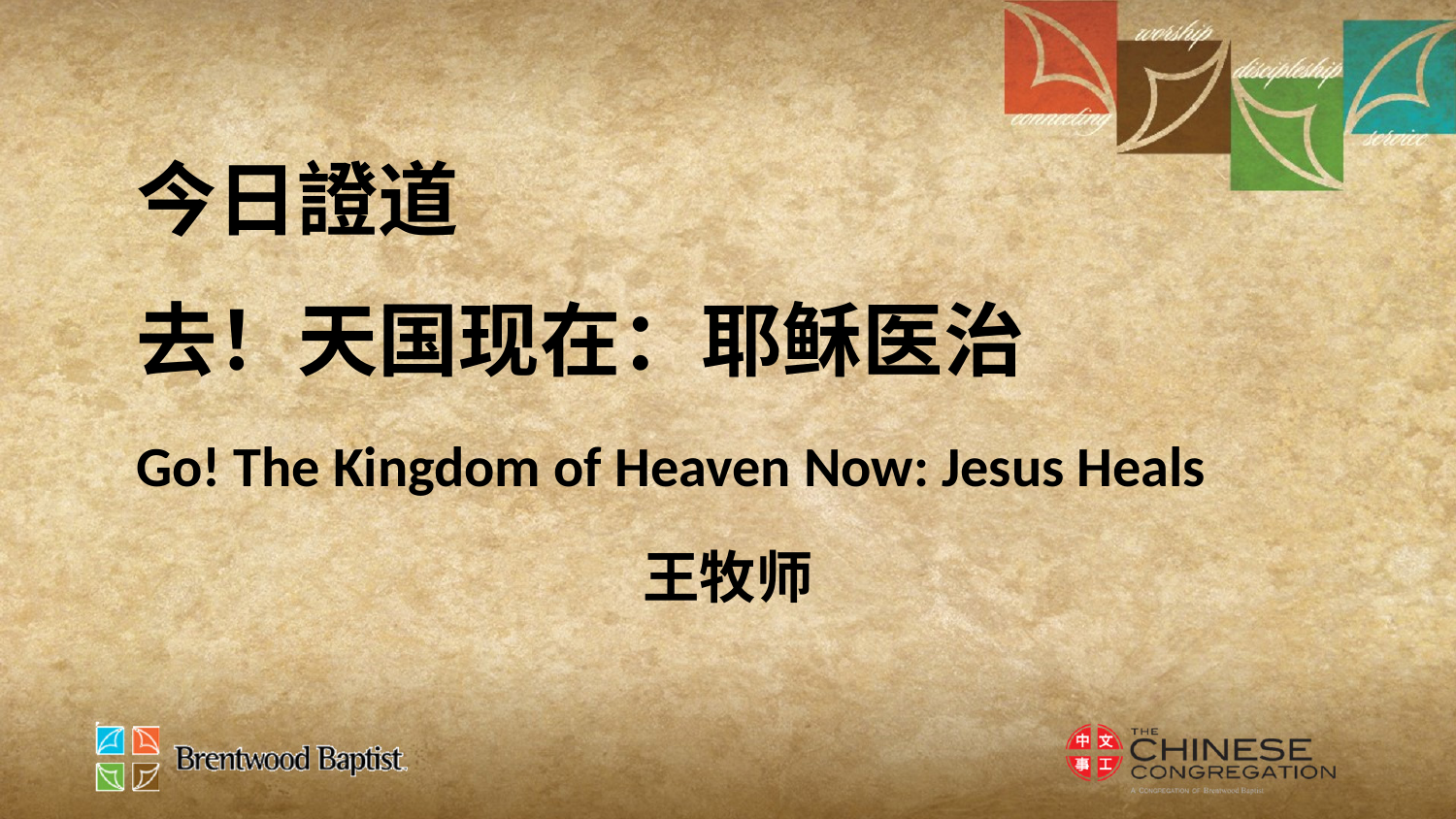

今日證道

去！天国现在：耶稣医治

Go! The Kingdom of Heaven Now: Jesus Heals

王牧师